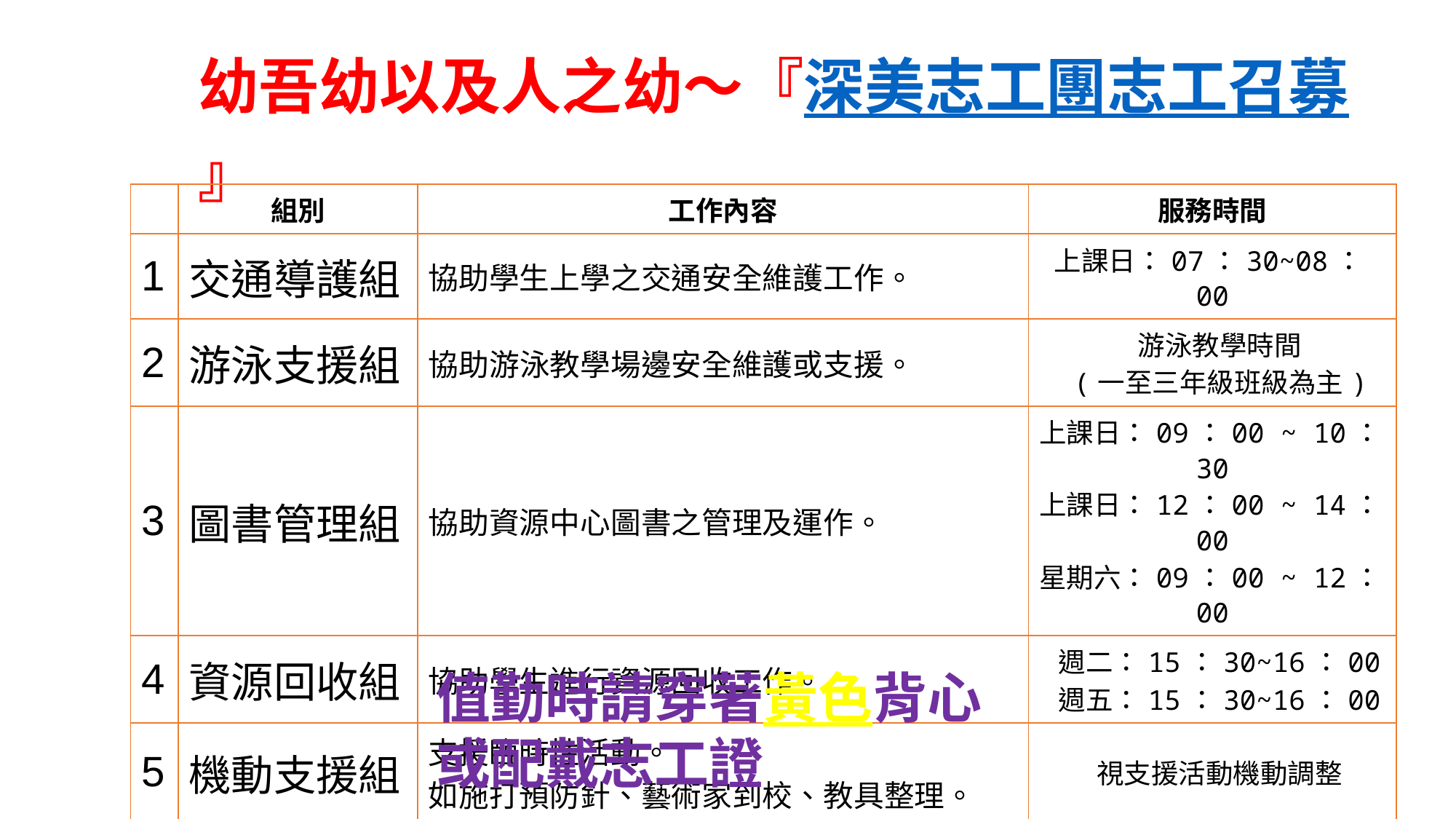

幼吾幼以及人之幼～『深美志工團志工召募』
|  | 組別 | 工作內容 | 服務時間 |
| --- | --- | --- | --- |
| 1 | 交通導護組 | 協助學生上學之交通安全維護工作。 | 上課日：07：30~08：00 |
| 2 | 游泳支援組 | 協助游泳教學場邊安全維護或支援。 | 游泳教學時間 (一至三年級班級為主) |
| 3 | 圖書管理組 | 協助資源中心圖書之管理及運作。 | 上課日：09：00 ~ 10：30 上課日：12：00 ~ 14：00 星期六：09：00 ~ 12：00 |
| 4 | 資源回收組 | 協助學生進行資源回收工作。 | 週二：15：30~16：00 週五：15：30~16：00 |
| 5 | 機動支援組 | 支援臨時性活動。 如施打預防針、藝術家到校、教具整理。 | 視支援活動機動調整 |
值勤時請穿著黃色背心或配戴志工證